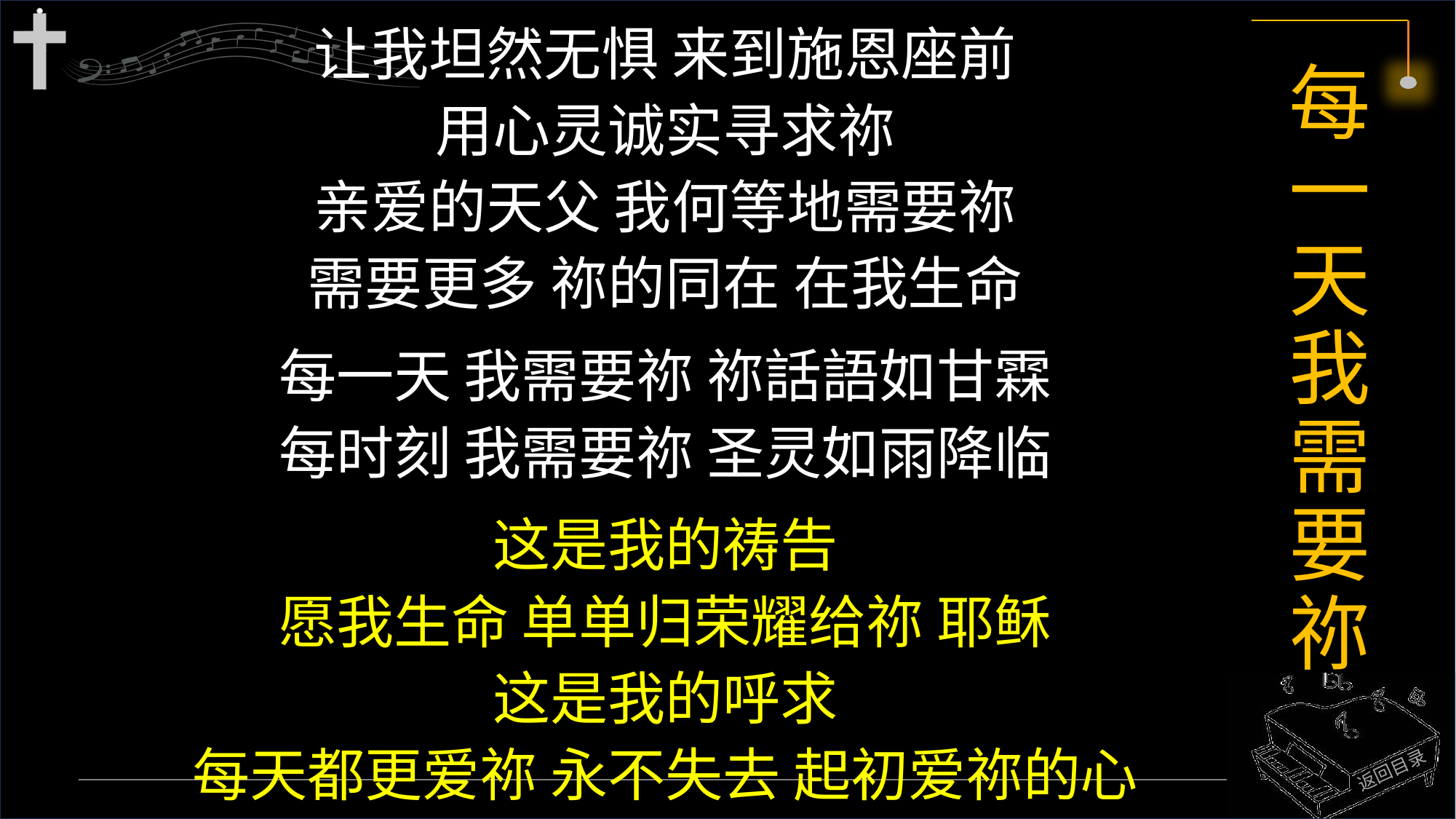

让我坦然无惧 来到施恩座前
用心灵诚实寻求祢
亲爱的天父 我何等地需要祢
需要更多 祢的同在 在我生命

每一天 我需要祢 祢話語如甘霖
每时刻 我需要祢 圣灵如雨降临

这是我的祷告
愿我生命 单单归荣耀给祢 耶稣
这是我的呼求
每天都更爱祢 永不失去 起初爱祢的心
# 每一天我需要祢